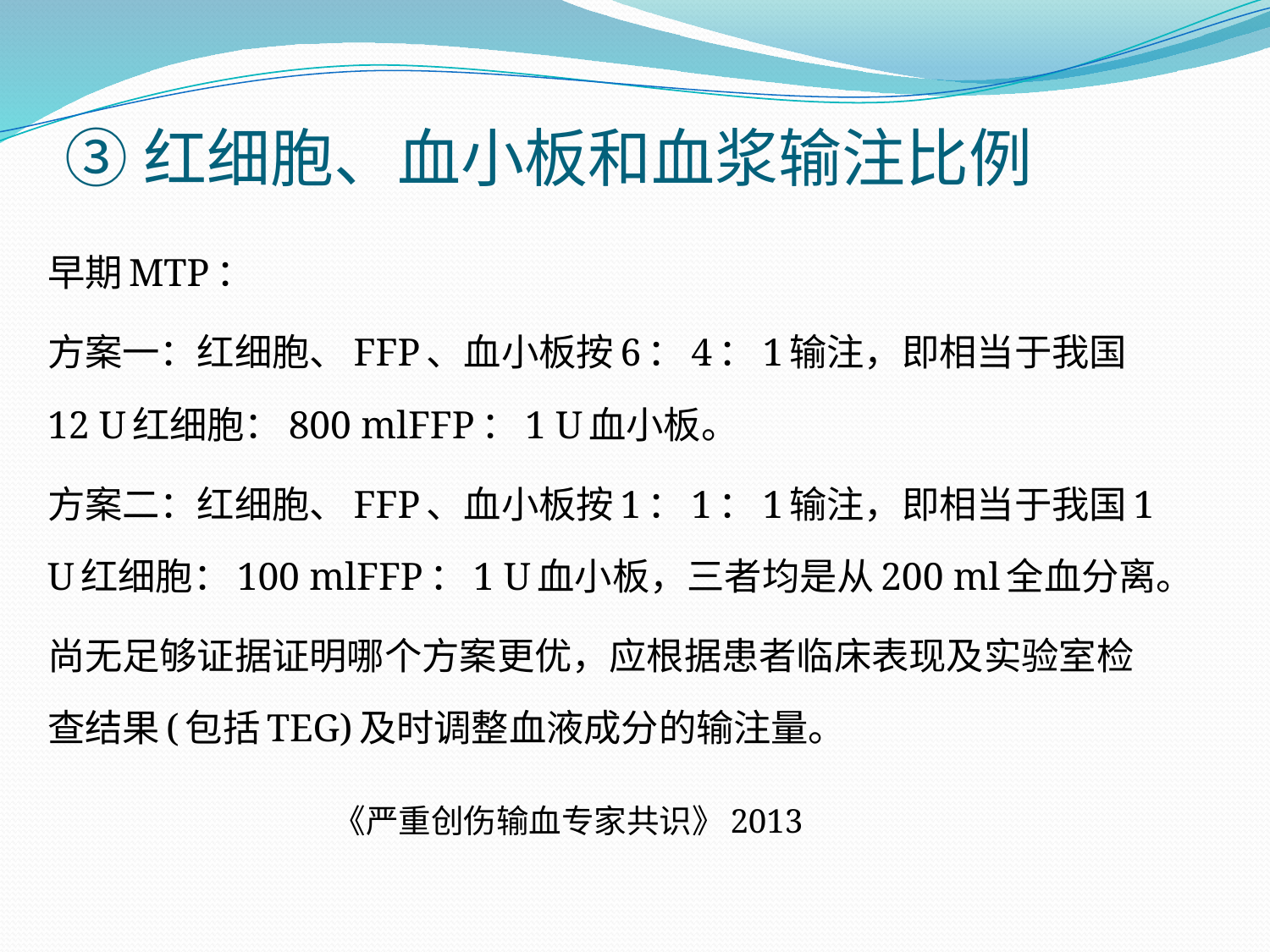

# ③红细胞、血小板和血浆输注比例
早期MTP：
方案一：红细胞、FFP、血小板按6：4：1输注，即相当于我国12 U红细胞：800 mlFFP：1 U血小板。
方案二：红细胞、FFP、血小板按1：1：1输注，即相当于我国1 U红细胞：100 mlFFP：1 U血小板，三者均是从200 ml全血分离。
尚无足够证据证明哪个方案更优，应根据患者临床表现及实验室检查结果(包括TEG)及时调整血液成分的输注量。

                                       《严重创伤输血专家共识》2013